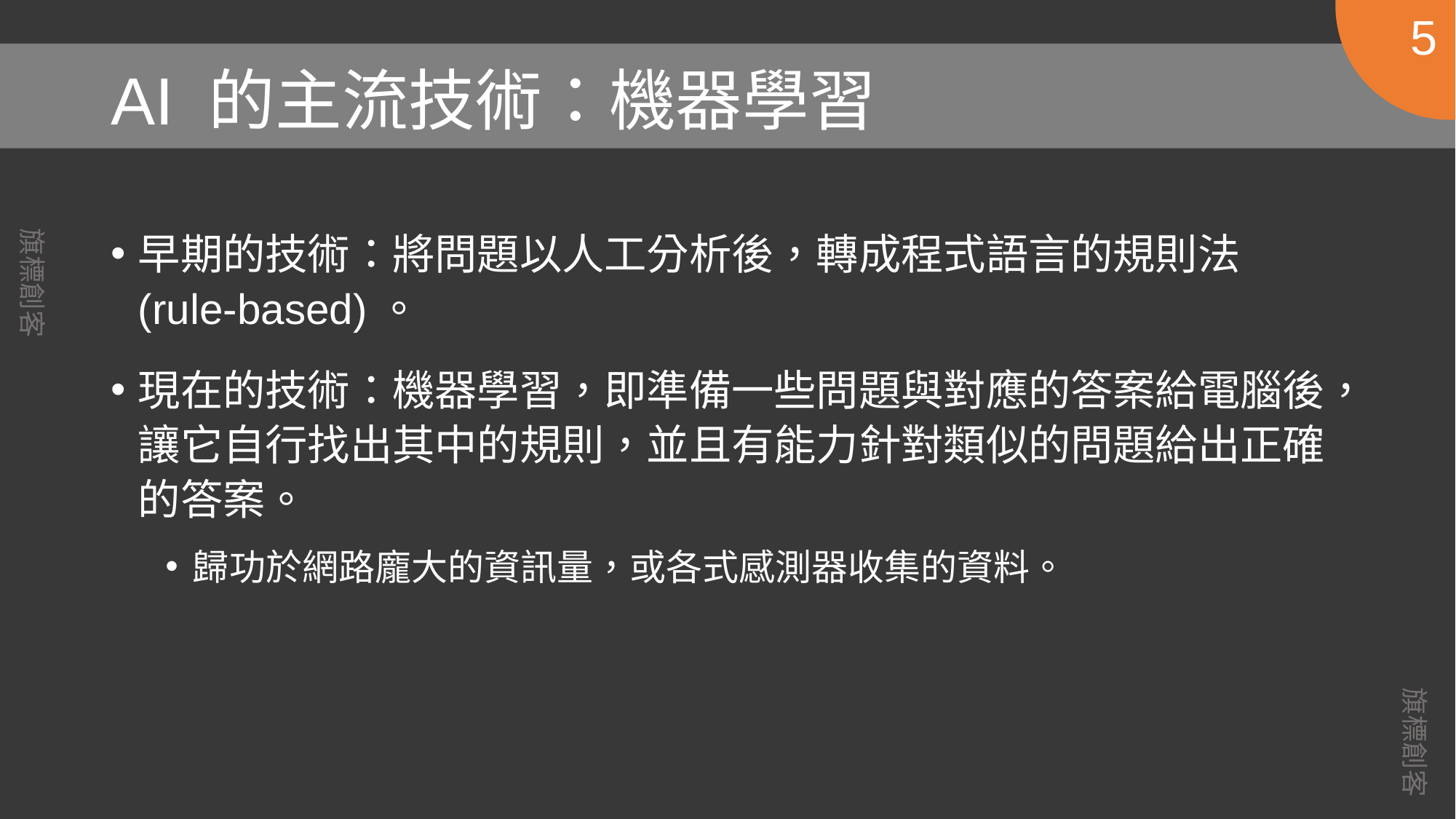

5
# AI 的主流技術：機器學習
早期的技術：將問題以人工分析後，轉成程式語言的規則法 (rule-based)。
現在的技術：機器學習，即準備一些問題與對應的答案給電腦後，讓它自行找出其中的規則，並且有能力針對類似的問題給出正確的答案。
歸功於網路龐大的資訊量，或各式感測器收集的資料。